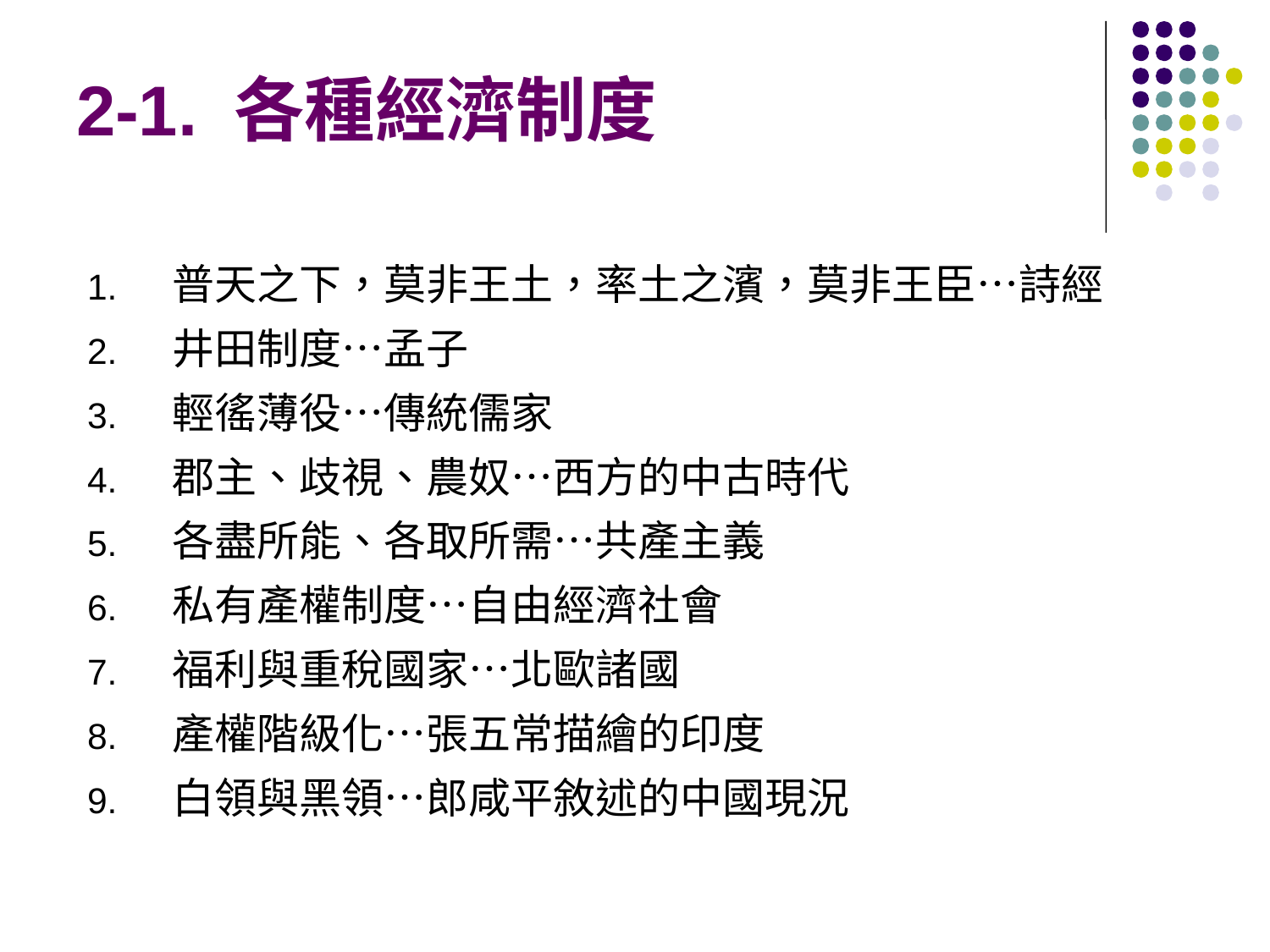

# 2-1. 各種經濟制度
普天之下，莫非王土，率土之濱，莫非王臣…詩經
井田制度…孟子
輕徭薄役…傳統儒家
郡主、歧視、農奴…西方的中古時代
各盡所能、各取所需…共產主義
私有產權制度…自由經濟社會
福利與重稅國家…北歐諸國
產權階級化…張五常描繪的印度
白領與黑領…郎咸平敘述的中國現況